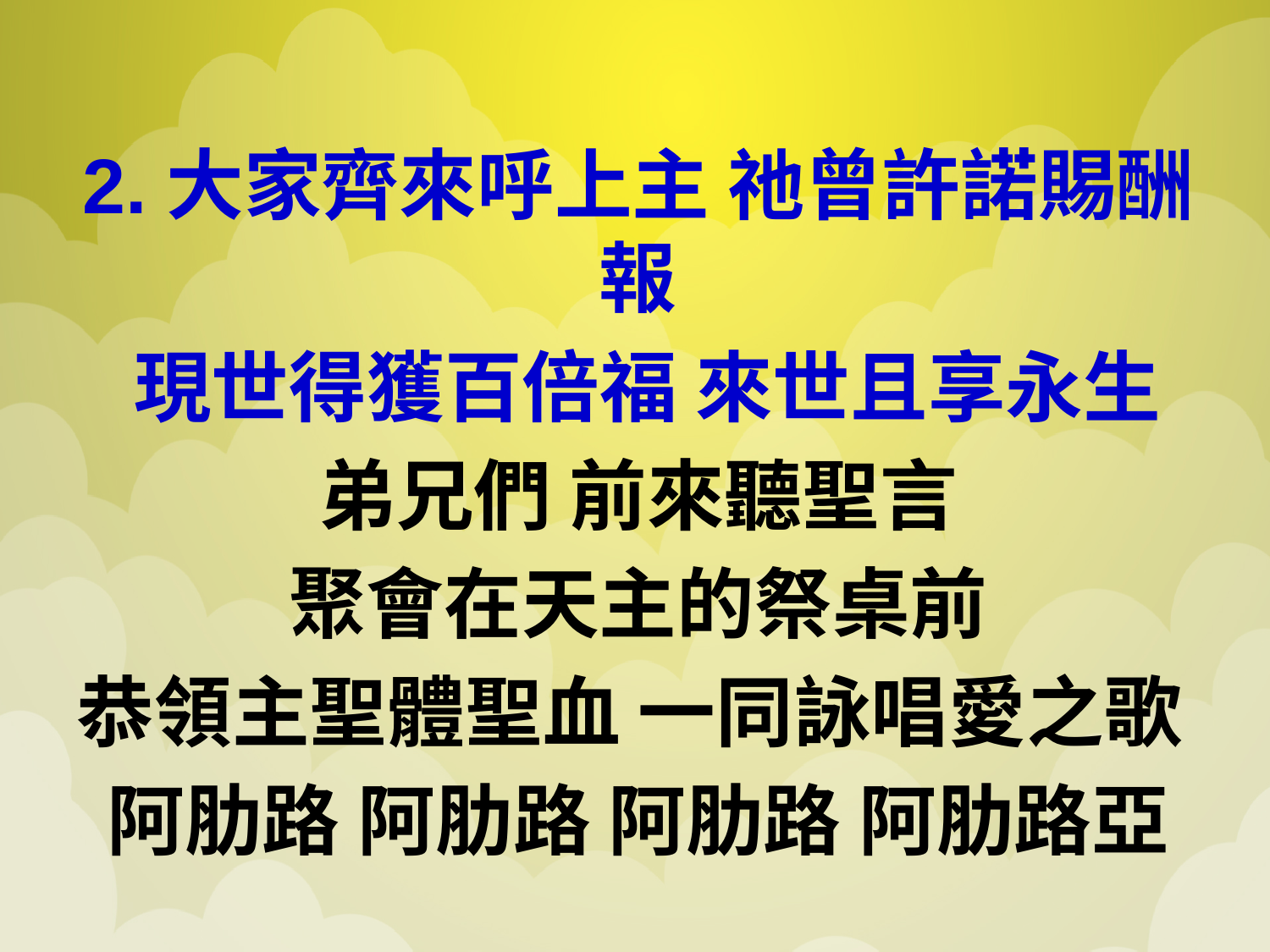

2.大家齊來呼上主 祂曾許諾賜酬報
 現世得獲百倍福 來世且享永生
弟兄們 前來聽聖言
聚會在天主的祭桌前
恭領主聖體聖血 一同詠唱愛之歌
阿肋路 阿肋路 阿肋路 阿肋路亞